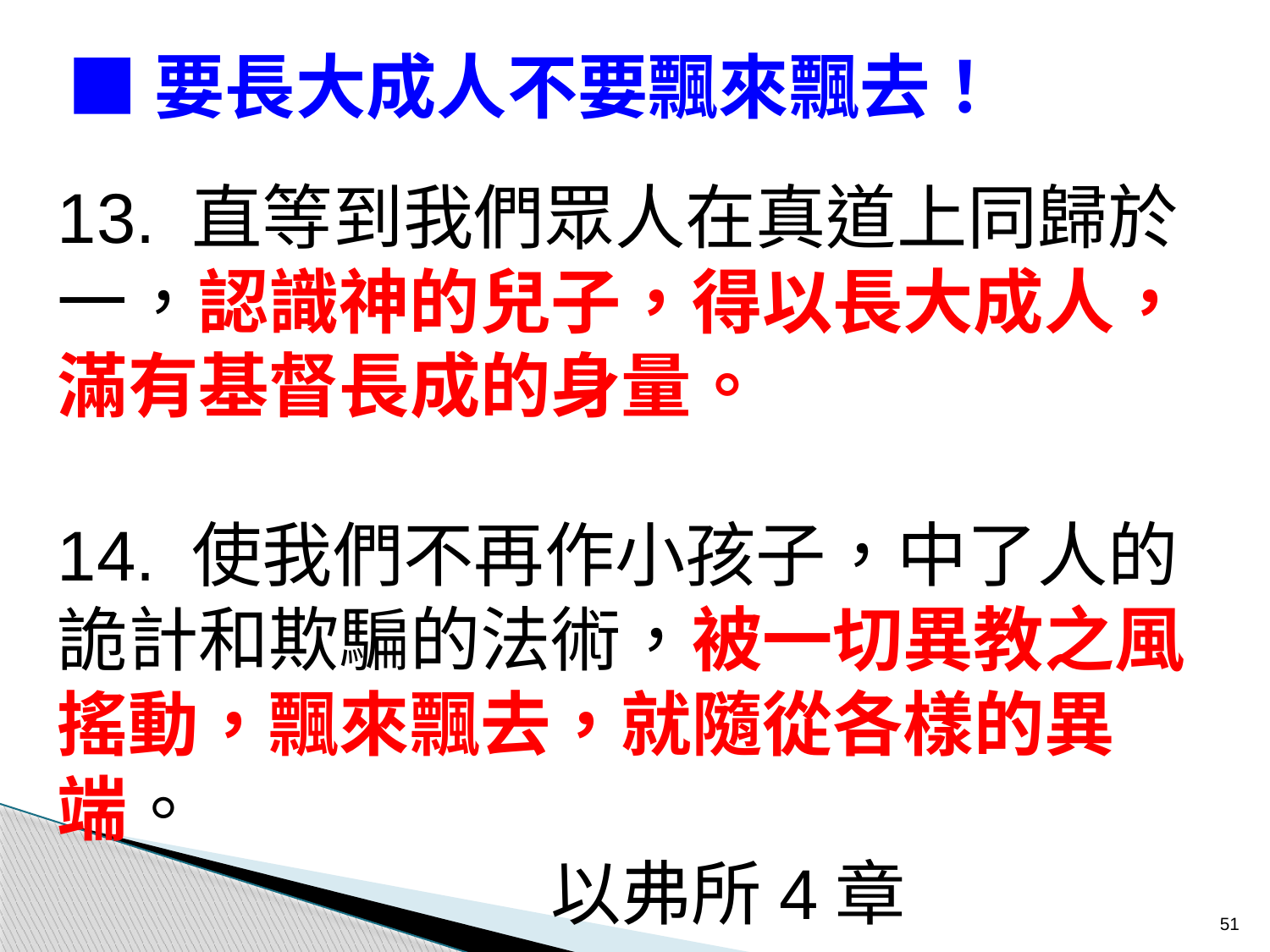

■要長大成人不要飄來飄去！
13. 直等到我們眾人在真道上同歸於一，認識神的兒子，得以長大成人，滿有基督長成的身量。

14. 使我們不再作小孩子，中了人的詭計和欺騙的法術，被一切異教之風搖動，飄來飄去，就隨從各樣的異端。
                              以弗所4章
51